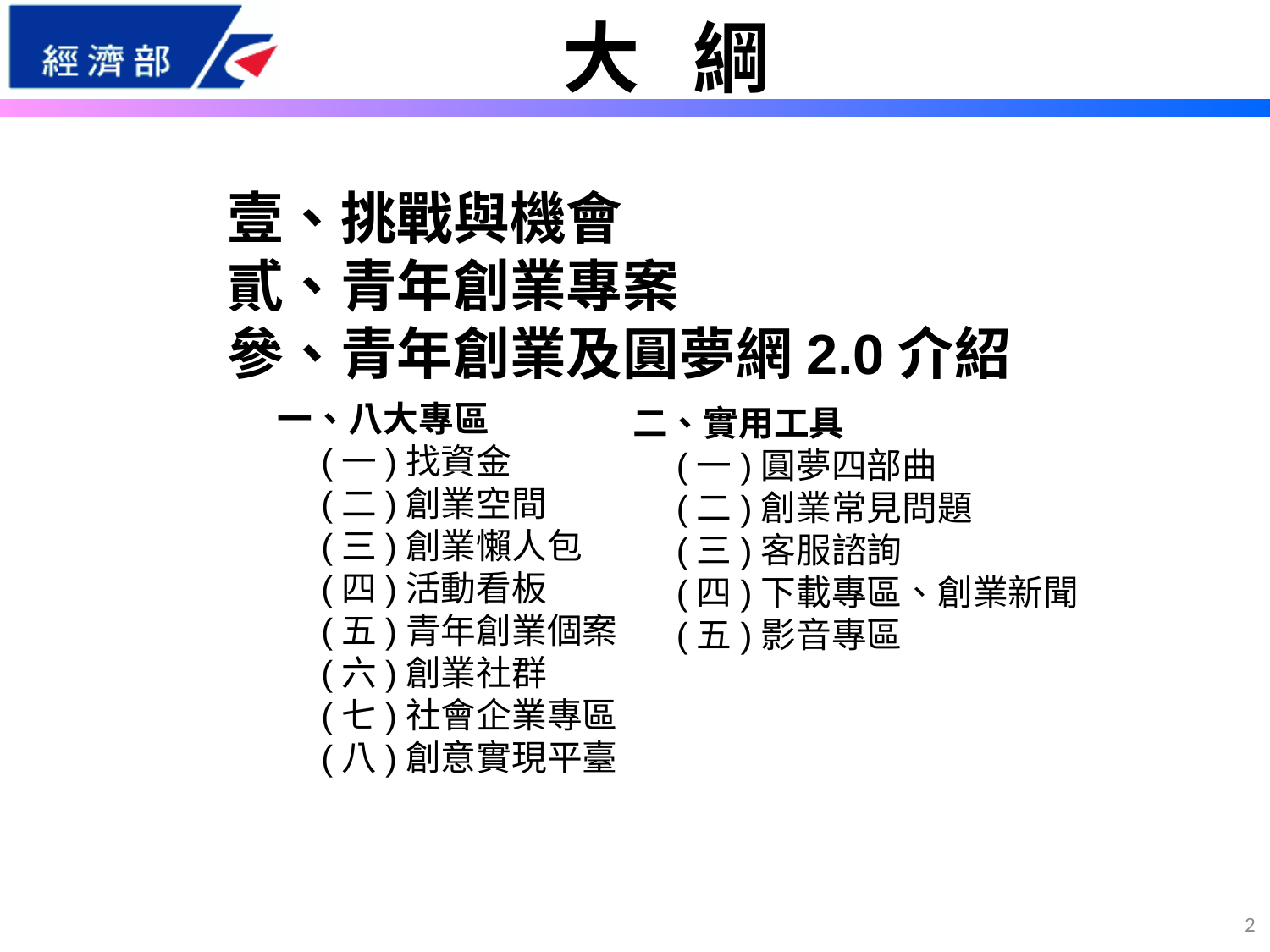

# 大   綱
壹、挑戰與機會
貳、青年創業專案
參、青年創業及圓夢網2.0介紹
一、八大專區
　(一)找資金
　(二)創業空間
　(三)創業懶人包
　(四)活動看板
　(五)青年創業個案
　(六)創業社群
　(七)社會企業專區
　(八)創意實現平臺
二、實用工具
　(一)圓夢四部曲
　(二)創業常見問題
　(三)客服諮詢
　(四)下載專區、創業新聞
　(五)影音專區
2